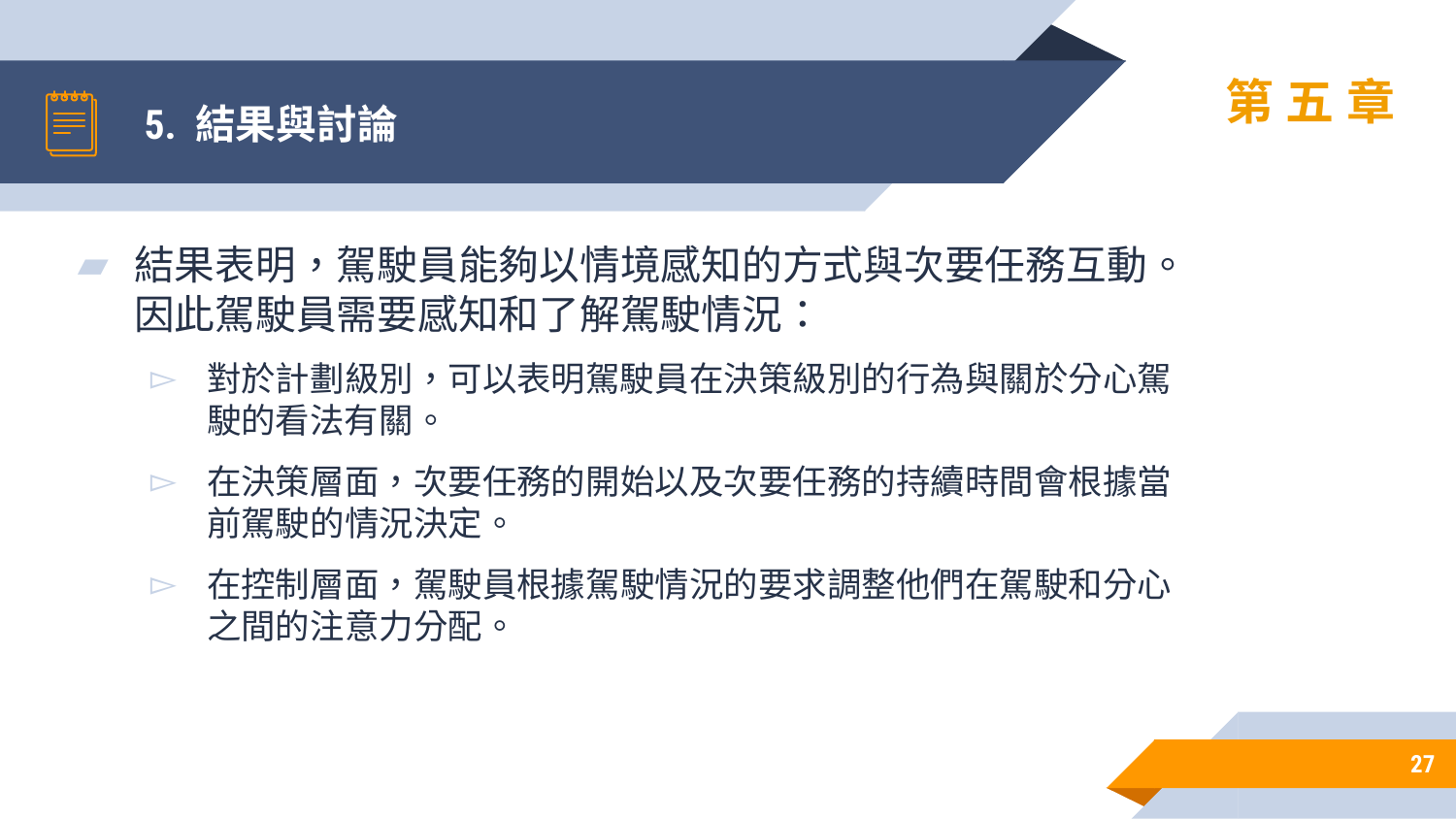

# 5. 結果與討論
第五章

結果表明，駕駛員能夠以情境感知的方式與次要任務互動。因此駕駛員需要感知和了解駕駛情況：
對於計劃級別，可以表明駕駛員在決策級別的行為與關於分心駕駛的看法有關。
在決策層面，次要任務的開始以及次要任務的持續時間會根據當前駕駛的情況決定。
在控制層面，駕駛員根據駕駛情況的要求調整他們在駕駛和分心之間的注意力分配。
27